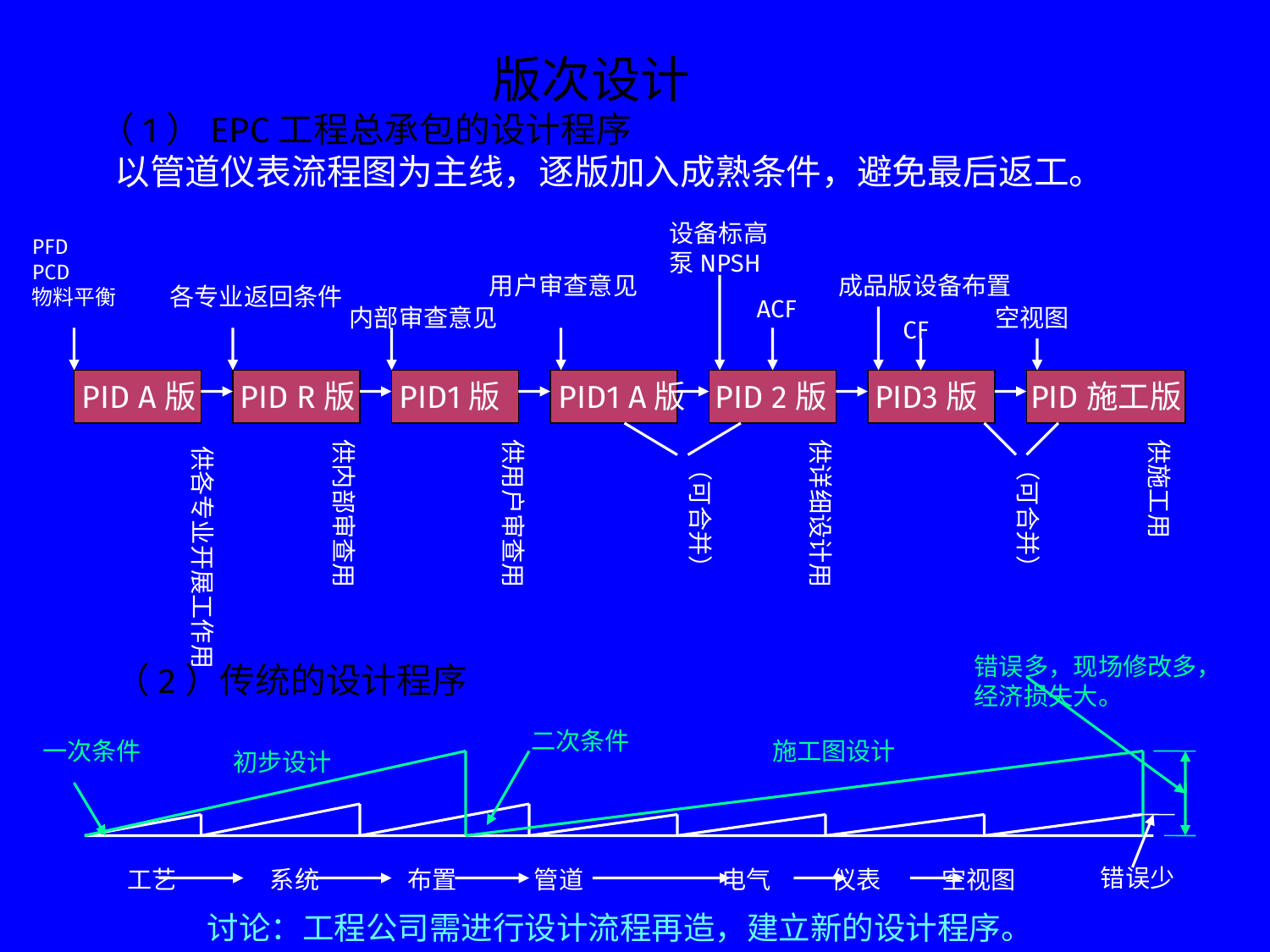

版次设计
          （1）EPC工程总承包的设计程序
            以管道仪表流程图为主线，逐版加入成熟条件，避免最后返工。

            （2）传统的设计程序

                          讨论：工程公司需进行设计流程再造，建立新的设计程序。

设备标高
泵NPSH
PFD
PCD
物料平衡
用户审查意见
成品版设备布置
各专业返回条件

ACF
内部审查意见
空视图

CF

PID A版

PID R版

PID1版

PID1 A版

PID 2版

PID3版

PID施工版

供内部审查用
供用户审查用
供详细设计用
供施工用
供各专业开展工作用
（可合并）
（可合并）
错误多，现场修改多，
经济损失大。

二次条件
一次条件
施工图设计
初步设计

错误少
工艺                 系统                布置              管道                         电气           仪表           空视图